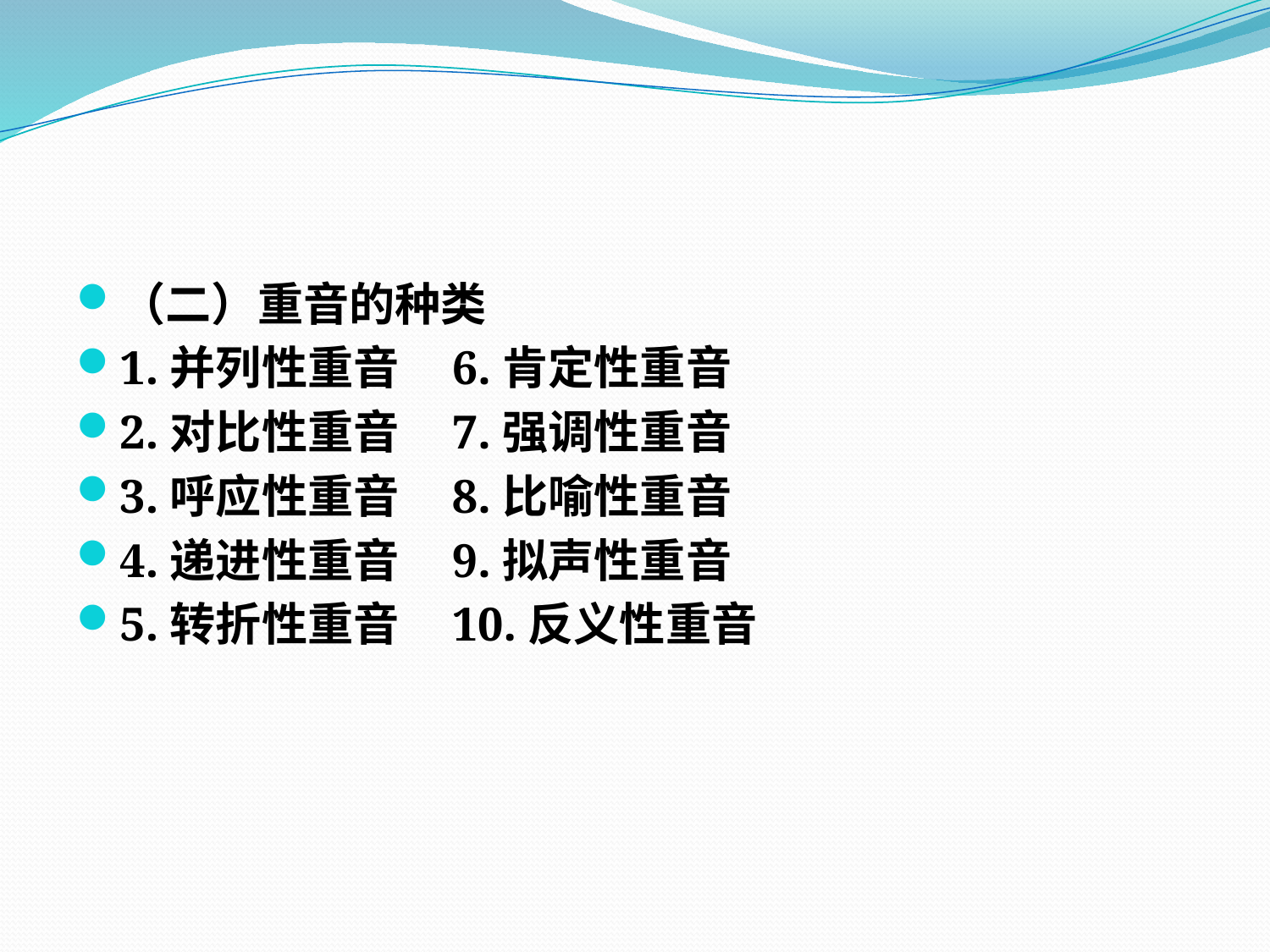

#
（二）重音的种类
1.并列性重音    6.肯定性重音
2.对比性重音    7.强调性重音
3.呼应性重音    8.比喻性重音
4.递进性重音    9.拟声性重音
5.转折性重音    10.反义性重音